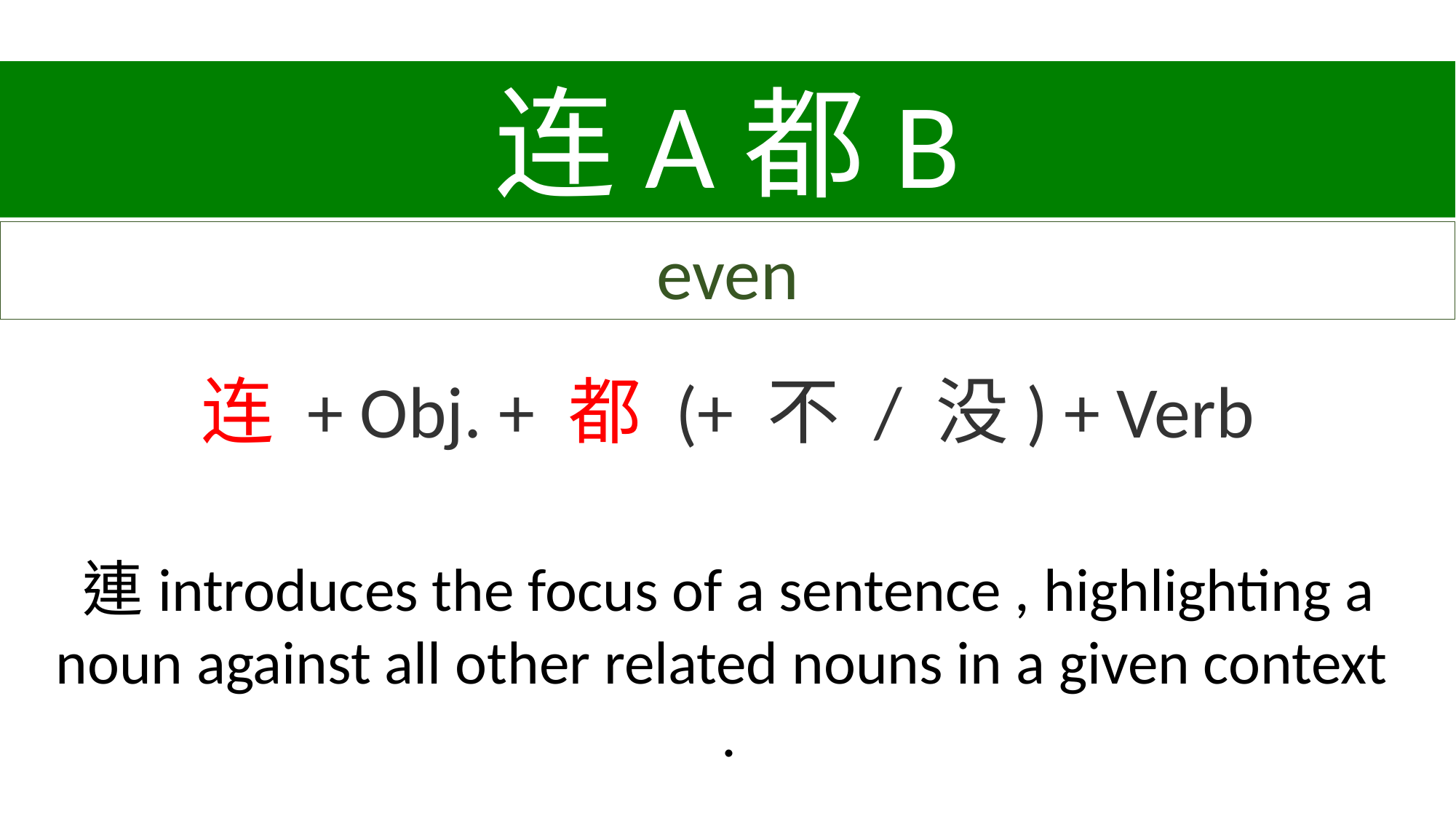

连A都B
even
连 + Obj. + 都 (+ 不 / 没) + Verb
連introduces the focus of a sentence , highlighting a noun against all other related nouns in a given context  .